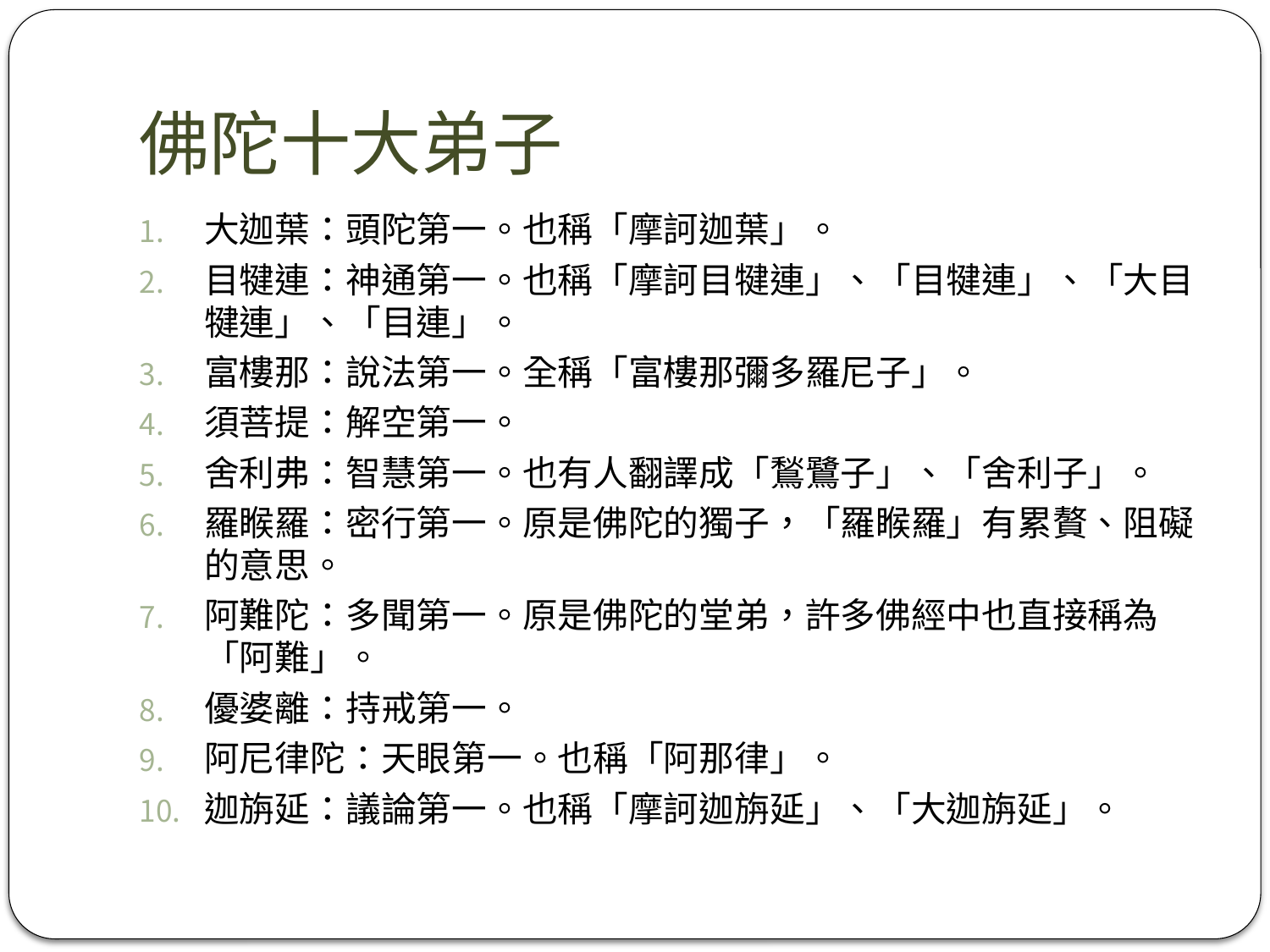

# 佛陀十大弟子
大迦葉：頭陀第一。也稱「摩訶迦葉」。
目犍連：神通第一。也稱「摩訶目犍連」、「目犍連」、「大目犍連」、「目連」。
富樓那：說法第一。全稱「富樓那彌多羅尼子」。
須菩提：解空第一。
舍利弗：智慧第一。也有人翻譯成「鶖鷺子」、「舍利子」。
羅睺羅：密行第一。原是佛陀的獨子，「羅睺羅」有累贅、阻礙的意思。
阿難陀：多聞第一。原是佛陀的堂弟，許多佛經中也直接稱為「阿難」。
優婆離：持戒第一。
阿尼律陀：天眼第一。也稱「阿那律」。
迦旃延：議論第一。也稱「摩訶迦旃延」、「大迦旃延」。